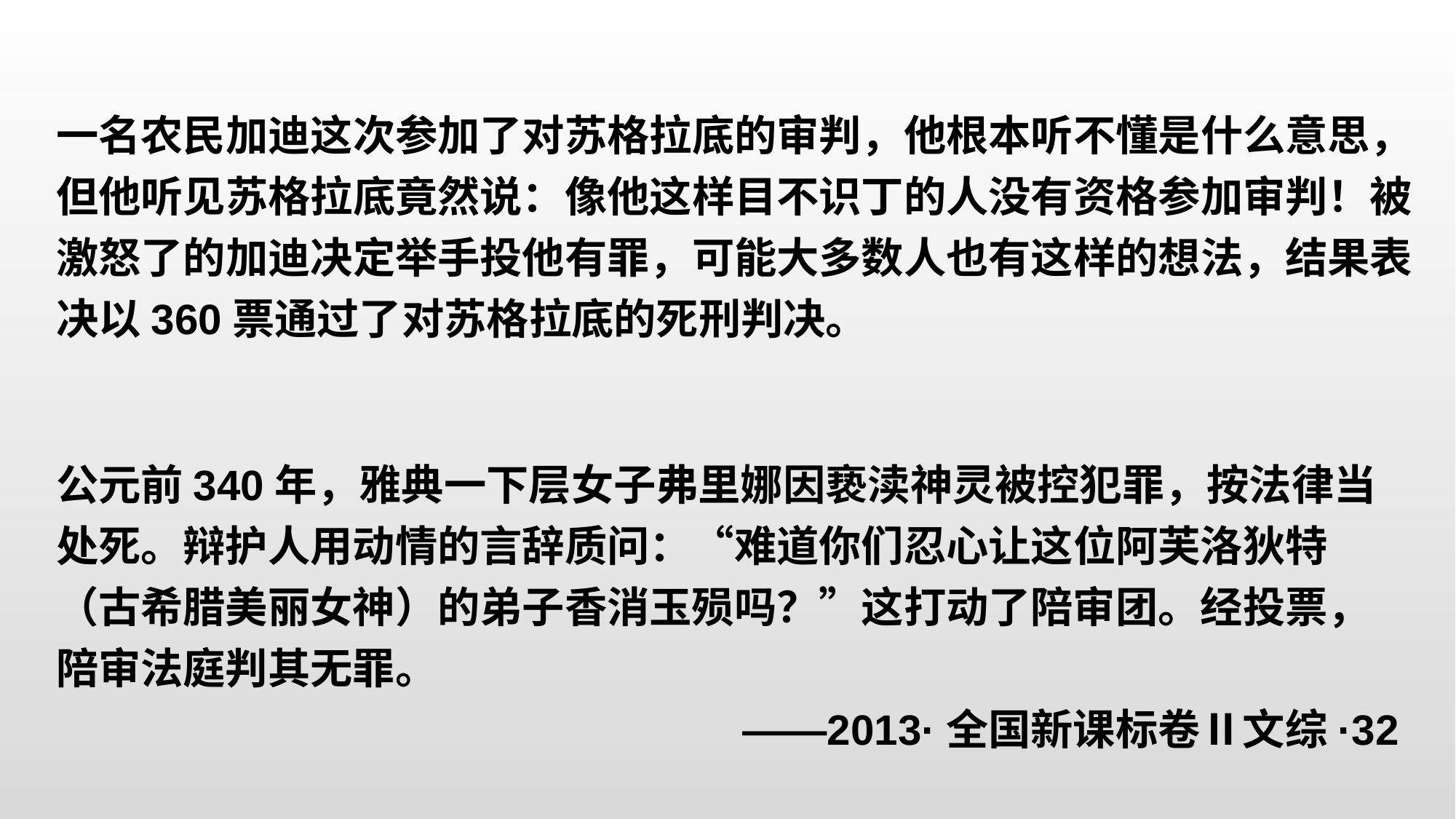

一名农民加迪这次参加了对苏格拉底的审判，他根本听不懂是什么意思，但他听见苏格拉底竟然说：像他这样目不识丁的人没有资格参加审判！被激怒了的加迪决定举手投他有罪，可能大多数人也有这样的想法，结果表决以360票通过了对苏格拉底的死刑判决。
公元前340年，雅典一下层女子弗里娜因亵渎神灵被控犯罪，按法律当处死。辩护人用动情的言辞质问：“难道你们忍心让这位阿芙洛狄特（古希腊美丽女神）的弟子香消玉殒吗？”这打动了陪审团。经投票，陪审法庭判其无罪。
——2013·全国新课标卷Ⅱ文综·32